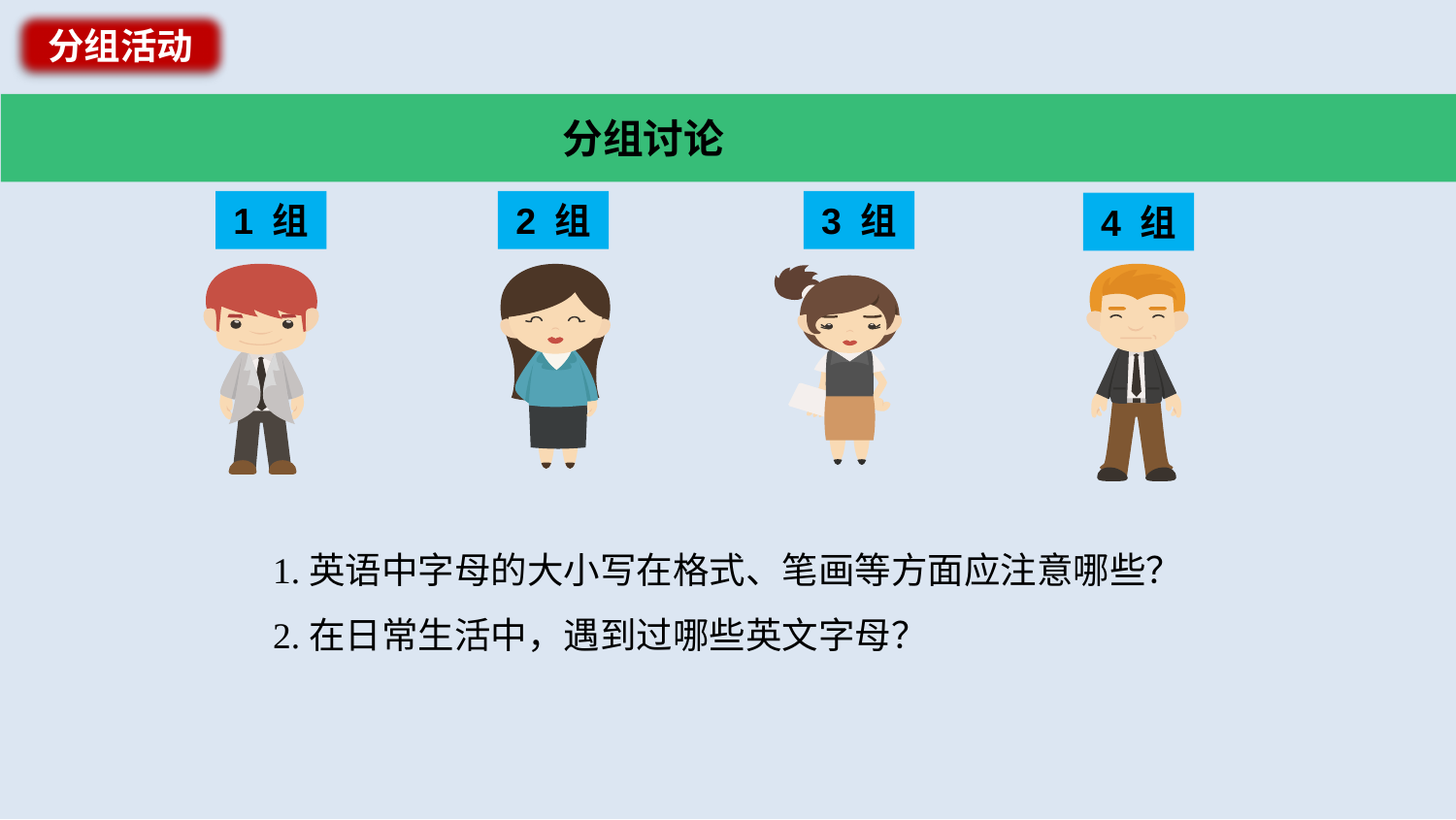

分组活动

分组讨论
1 组
2 组
3 组
4 组

1.英语中字母的大小写在格式、笔画等方面应注意哪些？
2.在日常生活中，遇到过哪些英文字母？